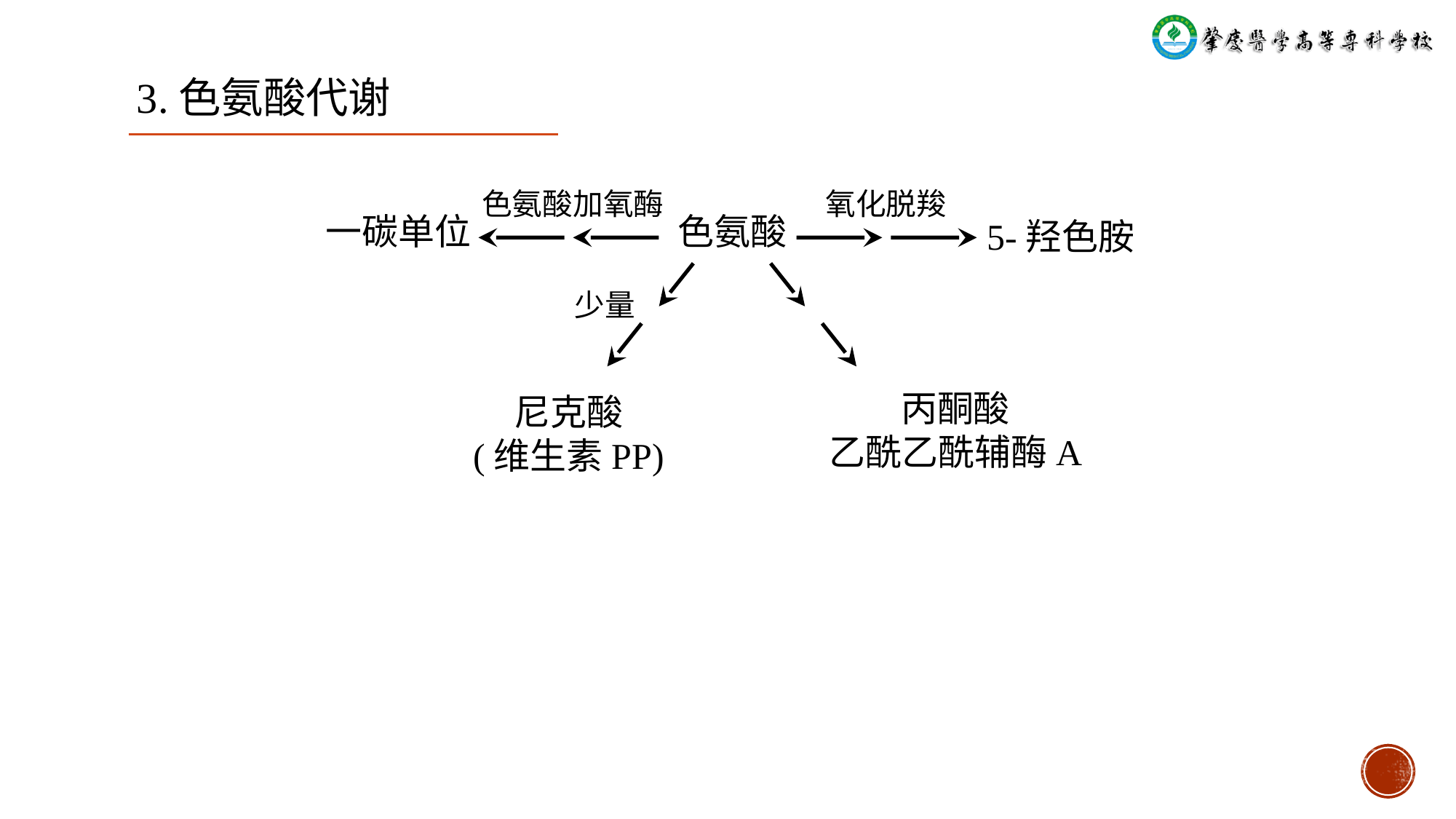

3.色氨酸代谢
色氨酸加氧酶
氧化脱羧
一碳单位
色氨酸
5-羟色胺

少量

丙酮酸
乙酰乙酰辅酶A
尼克酸
(维生素PP)